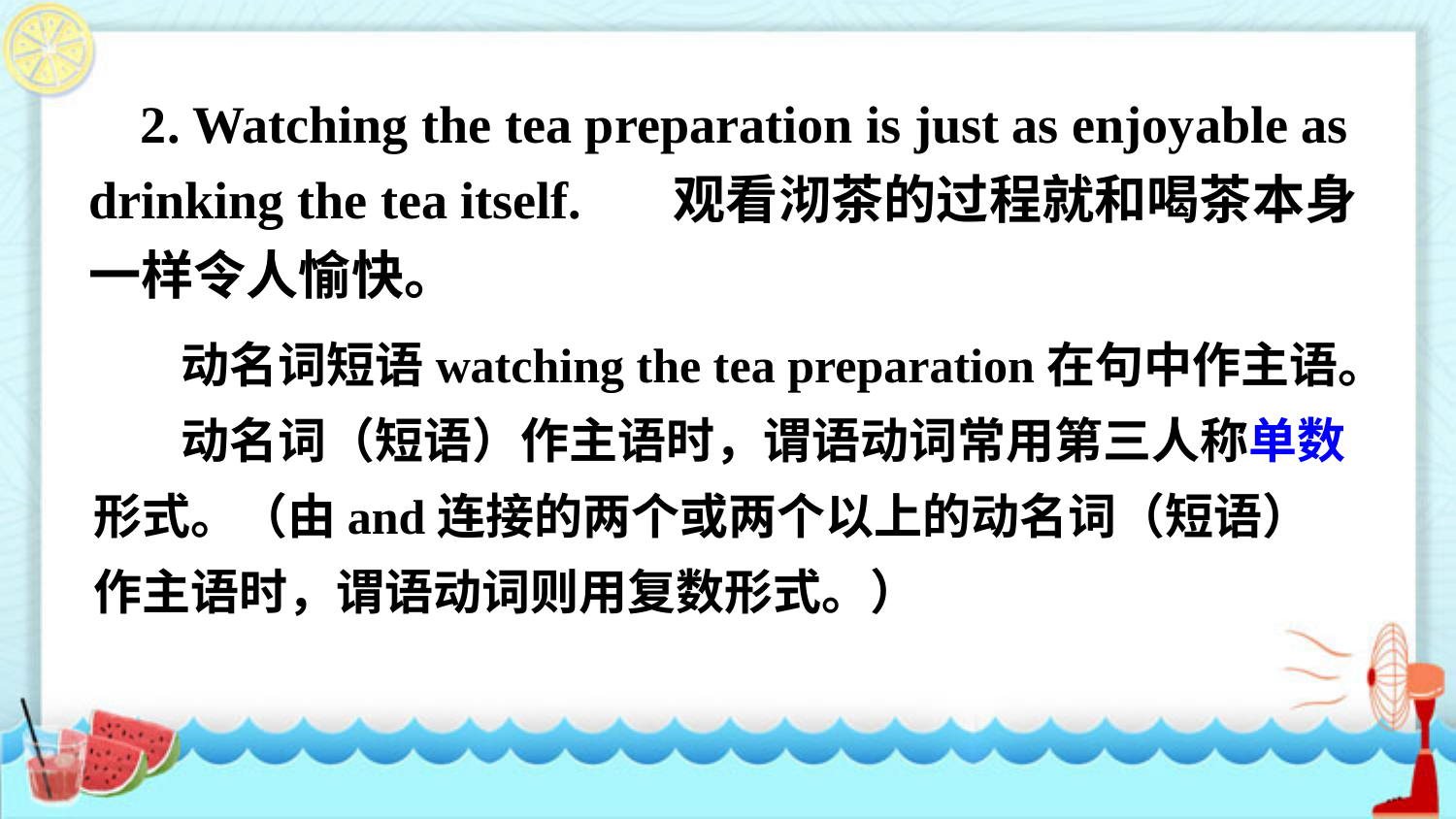

2. Watching the tea preparation is just as enjoyable as drinking the tea itself.      观看沏茶的过程就和喝茶本身一样令人愉快。
       动名词短语watching the tea preparation在句中作主语。
       动名词（短语）作主语时，谓语动词常用第三人称单数形式。（由and连接的两个或两个以上的动名词（短语）作主语时，谓语动词则用复数形式。）